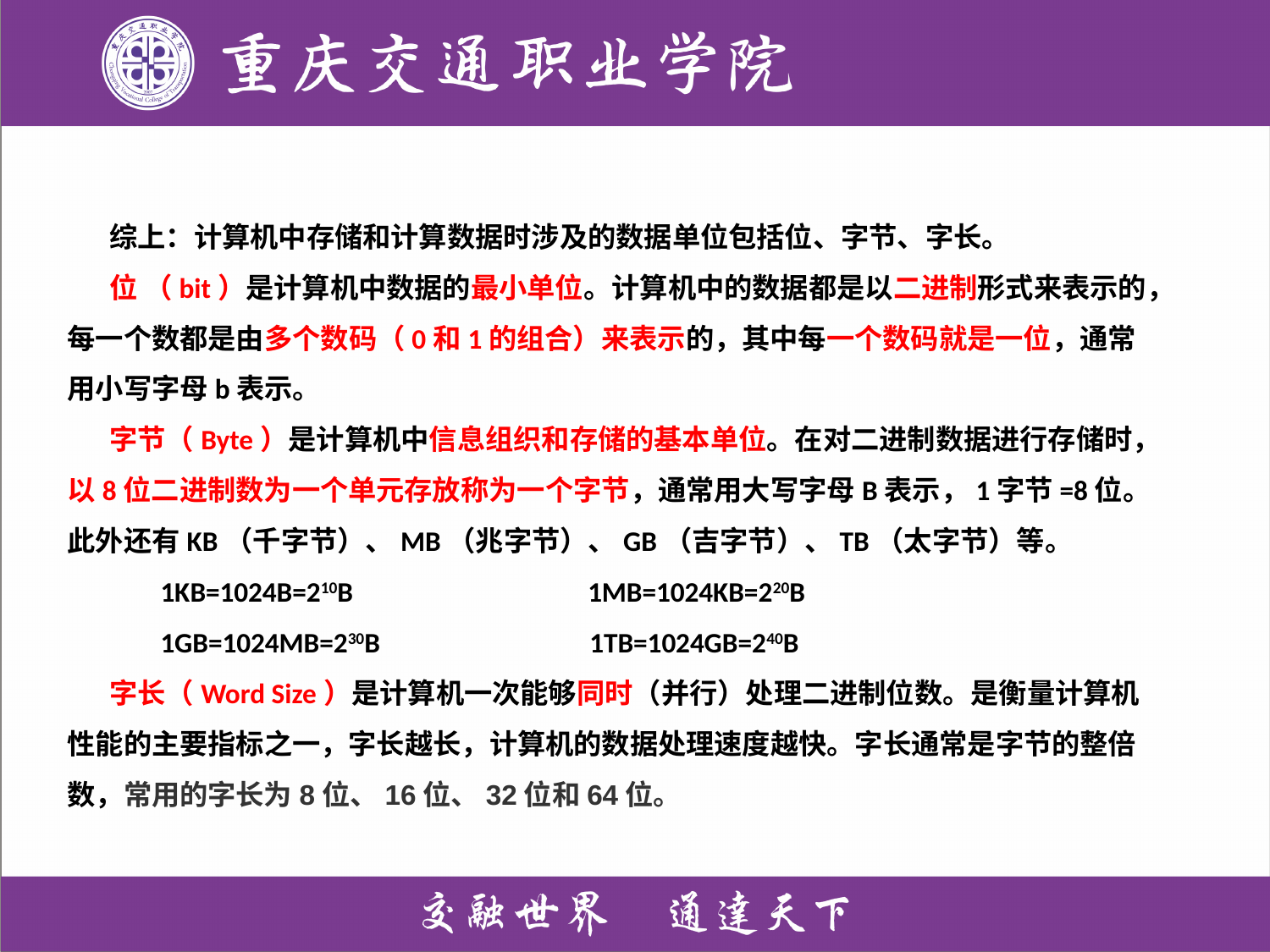

综上：计算机中存储和计算数据时涉及的数据单位包括位、字节、字长。
位 （bit）是计算机中数据的最小单位。计算机中的数据都是以二进制形式来表示的，每一个数都是由多个数码（0和1的组合）来表示的，其中每一个数码就是一位，通常用小写字母b表示。
字节（Byte）是计算机中信息组织和存储的基本单位。在对二进制数据进行存储时，以8位二进制数为一个单元存放称为一个字节，通常用大写字母B表示，1字节=8位。此外还有KB（千字节）、MB（兆字节）、GB（吉字节）、TB（太字节）等。
        1KB=1024B=210B                                     1MB=1024KB=220B
        1GB=1024MB=230B                                 1TB=1024GB=240B
字长（Word Size）是计算机一次能够同时（并行）处理二进制位数。是衡量计算机性能的主要指标之一，字长越长，计算机的数据处理速度越快。字长通常是字节的整倍数，常用的字长为8位、16位、32位和64位。